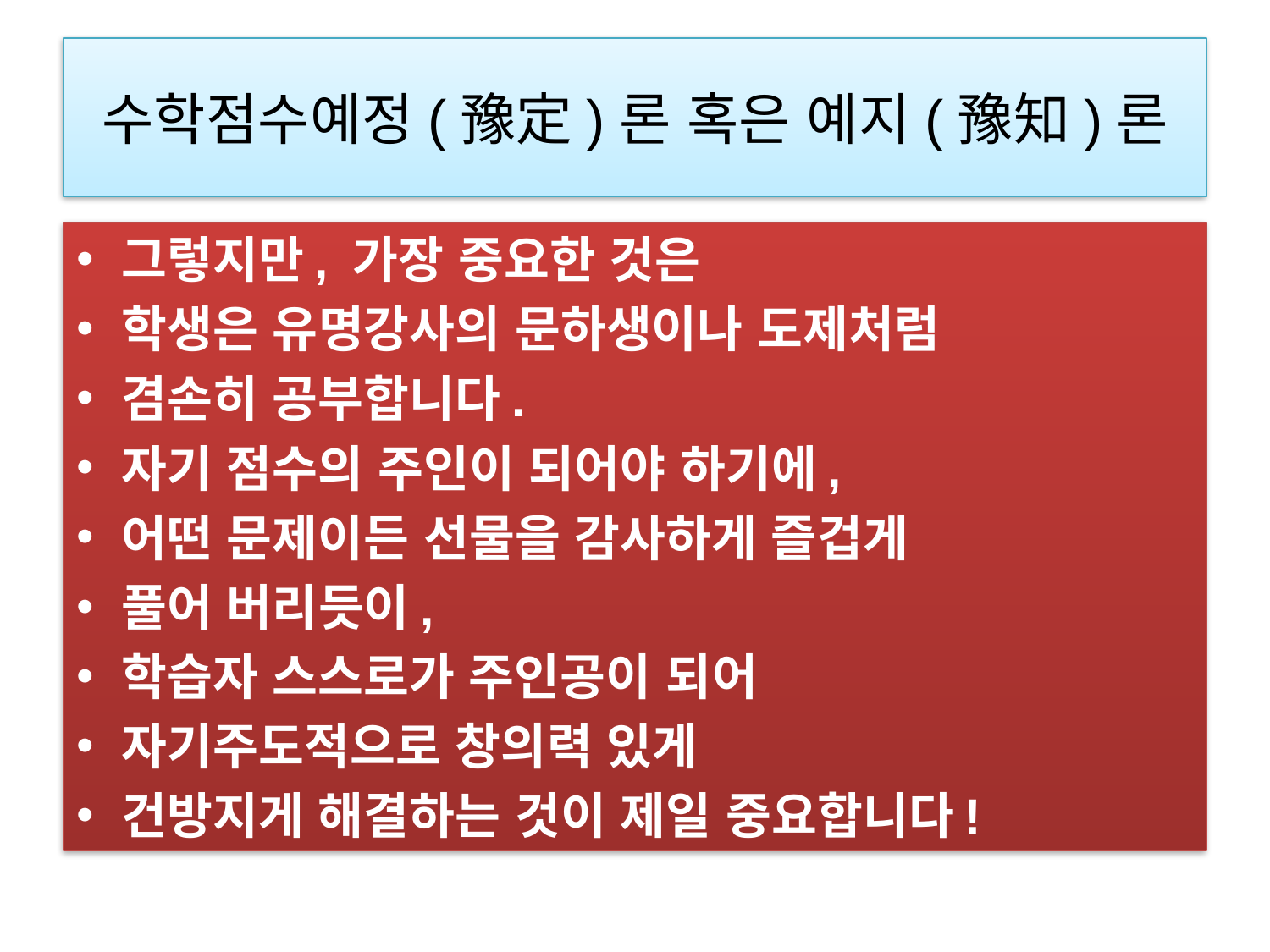

# 수학점수예정(豫定)론 혹은 예지(豫知)론
그렇지만, 가장 중요한 것은
학생은 유명강사의 문하생이나 도제처럼
겸손히 공부합니다.
자기 점수의 주인이 되어야 하기에,
어떤 문제이든 선물을 감사하게 즐겁게
풀어 버리듯이,
학습자 스스로가 주인공이 되어
자기주도적으로 창의력 있게
건방지게 해결하는 것이 제일 중요합니다!